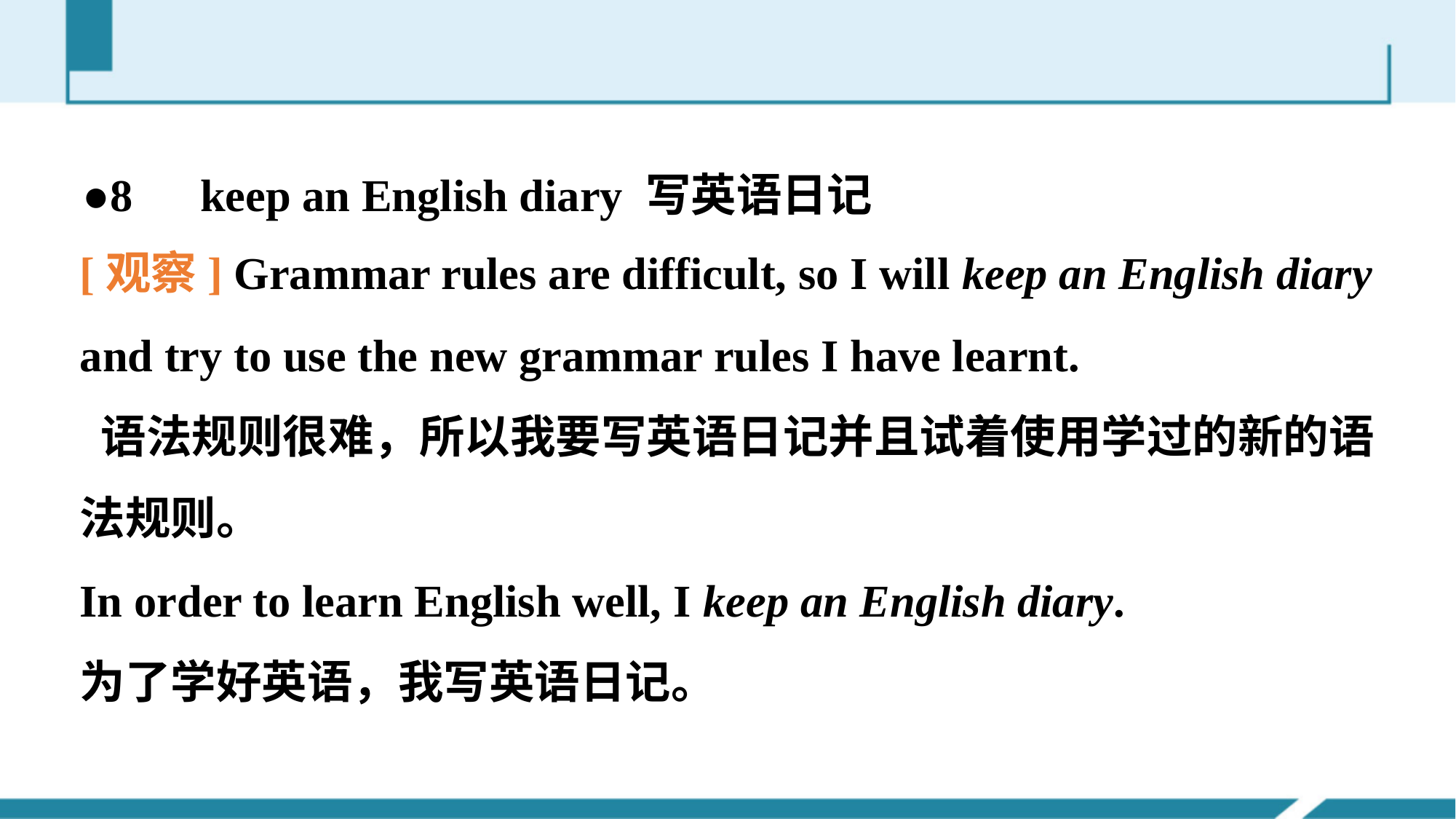

●8　keep an English diary 写英语日记
[观察] Grammar rules are difficult, so I will keep an English diary and try to use the new grammar rules I have learnt.
 语法规则很难，所以我要写英语日记并且试着使用学过的新的语法规则。
In order to learn English well, I keep an English diary.
为了学好英语，我写英语日记。